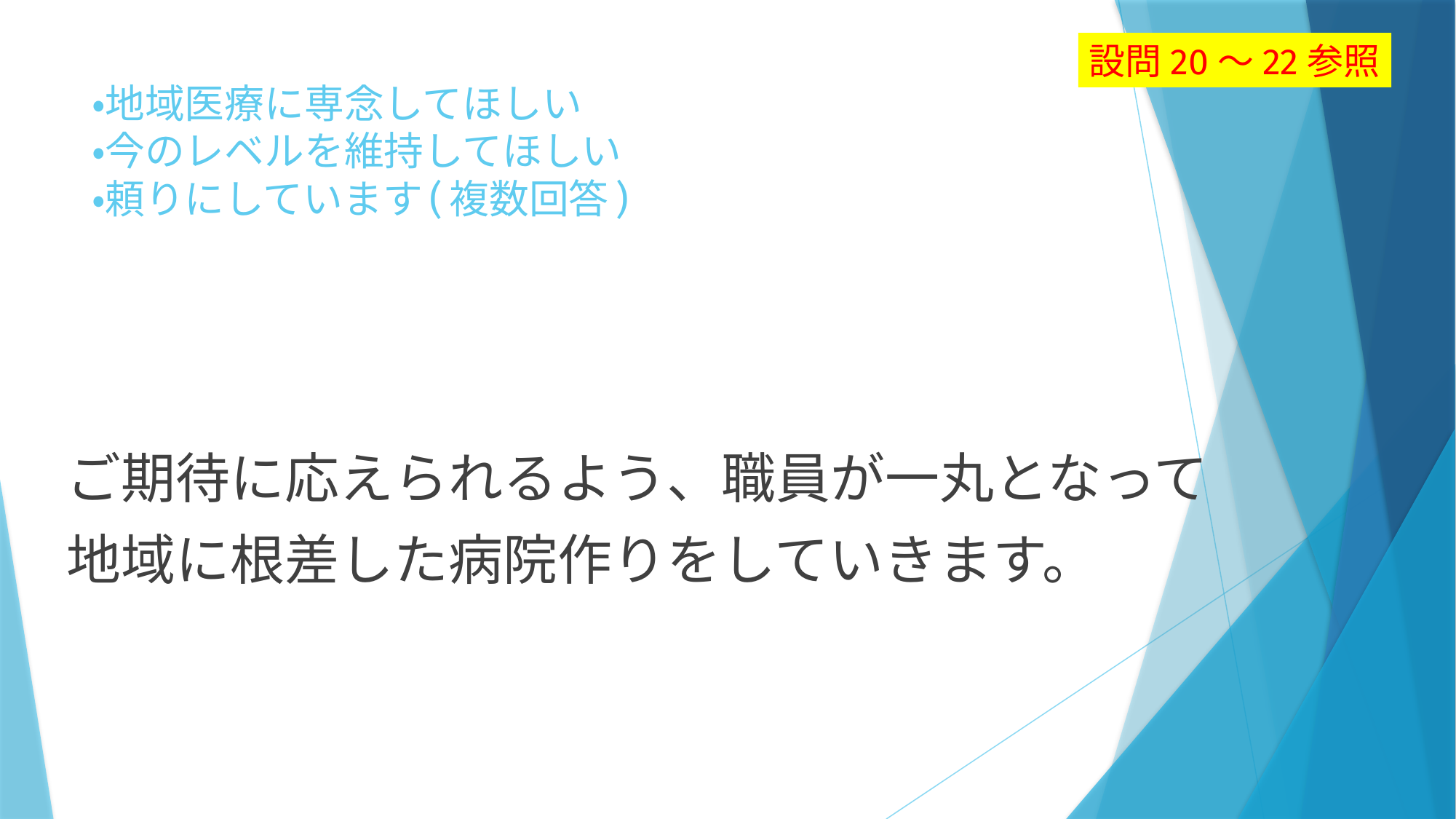

設問20～22参照
# ・地域医療に専念してほしい ・今のレベルを維持してほしい ・頼りにしています(複数回答)

ご期待に応えられるよう、職員が一丸となって
地域に根差した病院作りをしていきます。